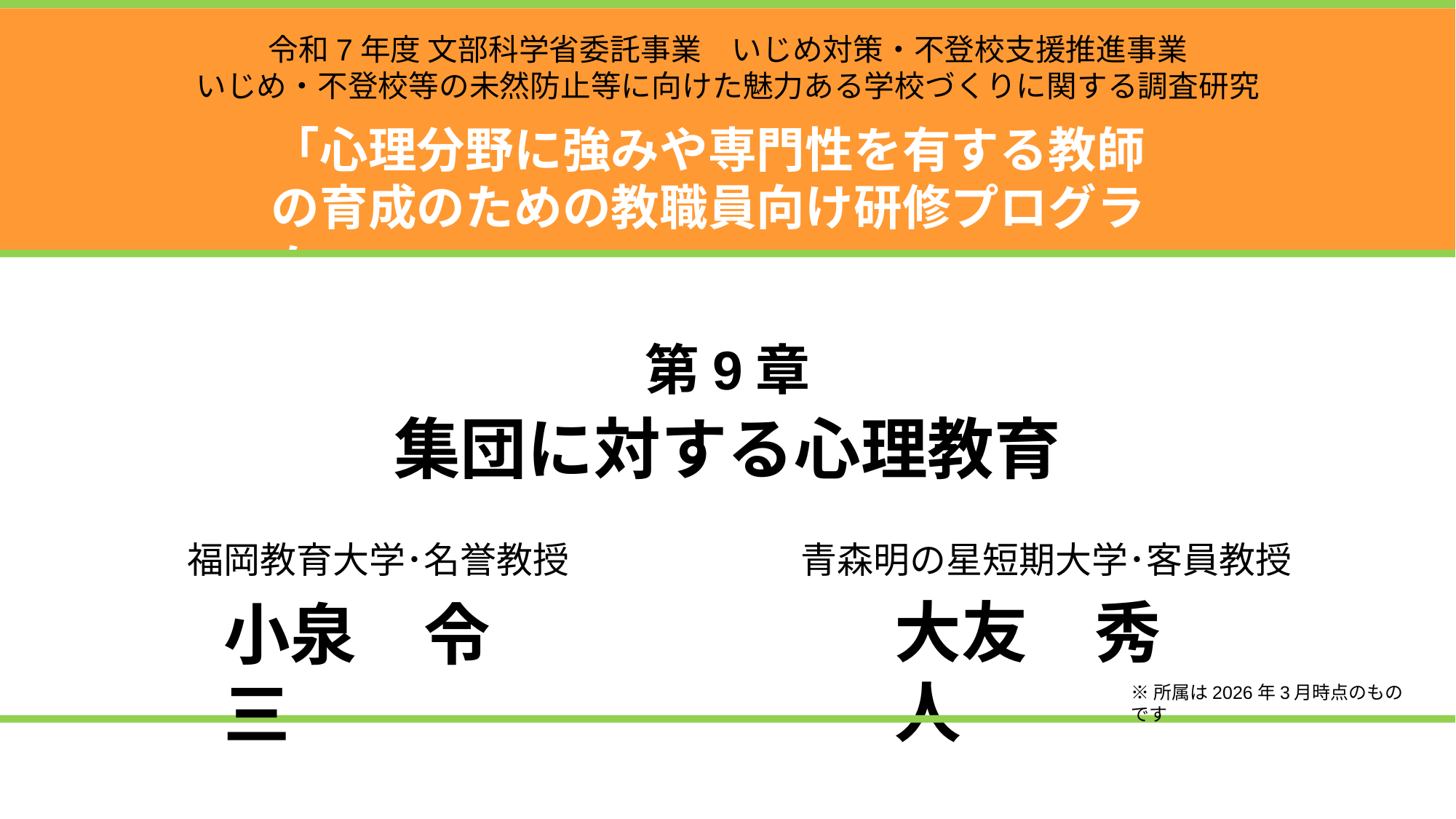

令和7年度 文部科学省委託事業　いじめ対策・不登校支援推進事業
いじめ・不登校等の未然防止等に向けた魅力ある学校づくりに関する調査研究
「心理分野に強みや専門性を有する教師の育成のための教職員向け研修プログラム」

第9章
集団に対する心理教育
福岡教育大学･名誉教授
青森明の星短期大学･客員教授
大友　秀人
小泉　令三
※所属は2026年3月時点のものです